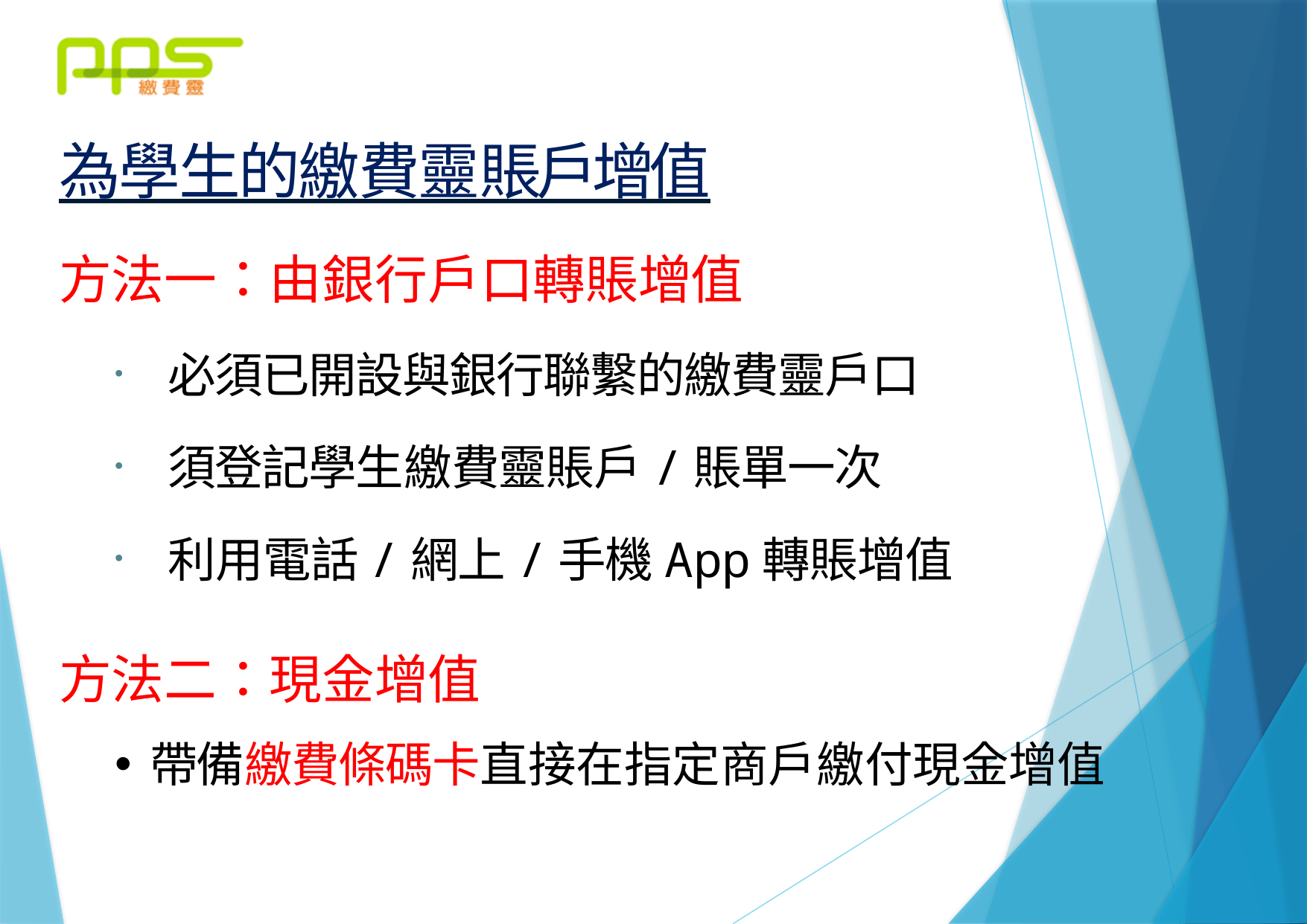

# 為學生的繳費靈賬戶增值
方法一：由銀行戶口轉賬增值
 必須已開設與銀行聯繫的繳費靈戶口
 須登記學生繳費靈賬戶/賬單一次
 利用電話/網上/手機App轉賬增值

方法二：現金增值
帶備繳費條碼卡直接在指定商戶繳付現金增值